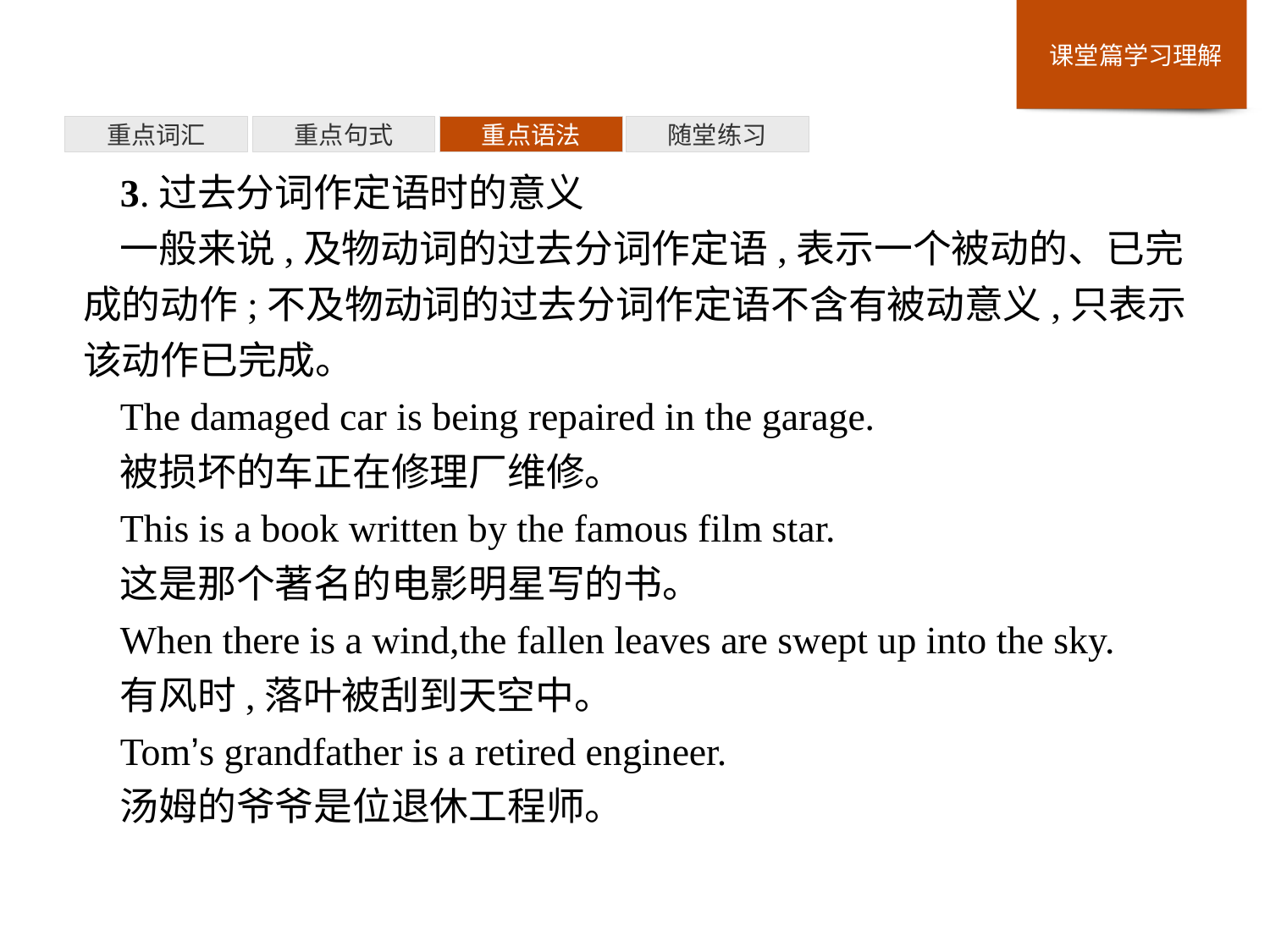

重点词汇
重点句式
重点语法
随堂练习
3.过去分词作定语时的意义
一般来说,及物动词的过去分词作定语,表示一个被动的、已完成的动作;不及物动词的过去分词作定语不含有被动意义,只表示该动作已完成。
The damaged car is being repaired in the garage.
被损坏的车正在修理厂维修。
This is a book written by the famous film star.
这是那个著名的电影明星写的书。
When there is a wind,the fallen leaves are swept up into the sky.
有风时,落叶被刮到天空中。
Tom’s grandfather is a retired engineer.
汤姆的爷爷是位退休工程师。